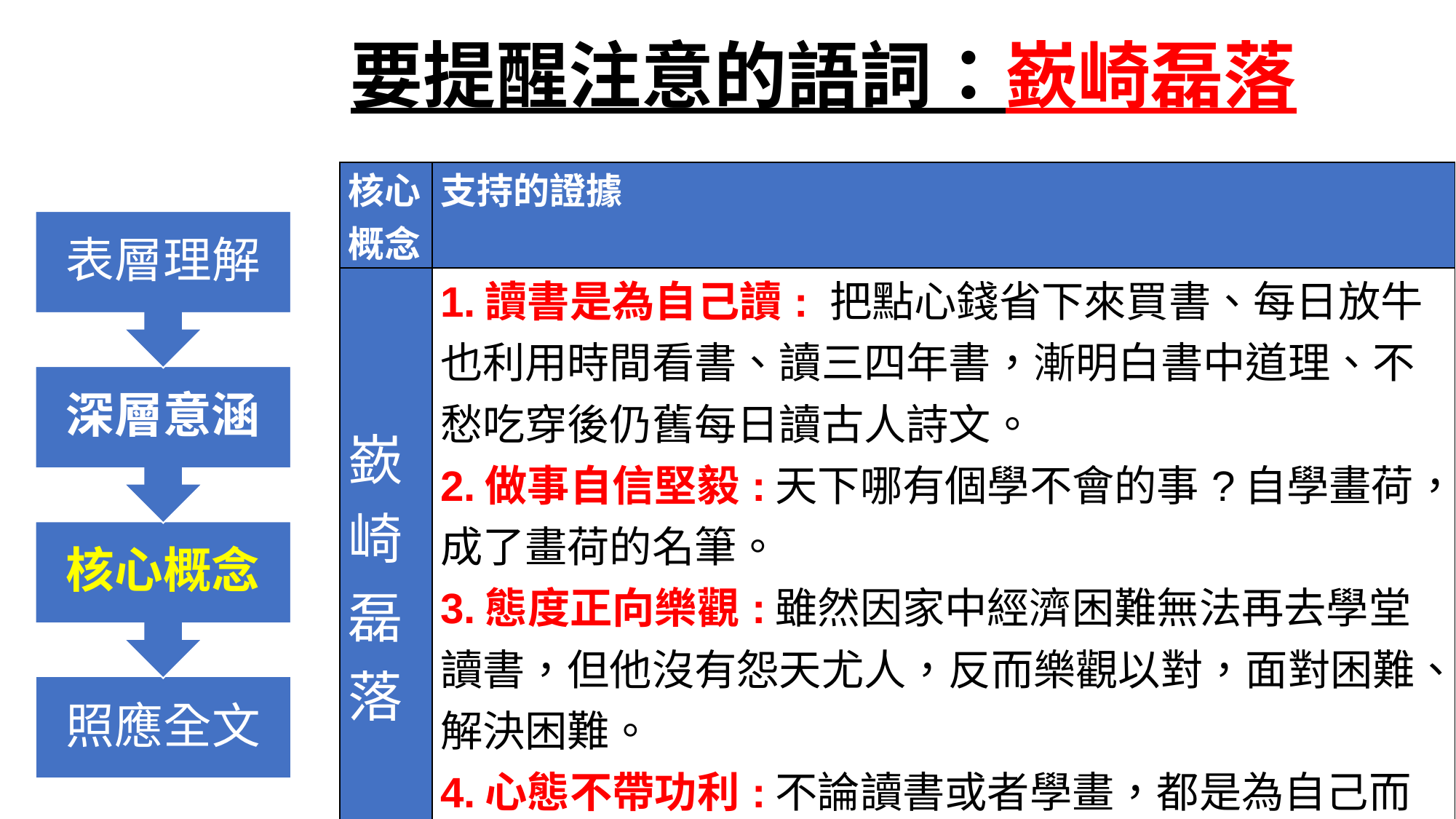

# 要提醒注意的語詞：嶔崎磊落
| 核心 概念 | 支持的證據 |
| --- | --- |
| 嶔崎 磊落 | 1.讀書是為自己讀: 把點心錢省下來買書、每日放牛也利用時間看書、讀三四年書，漸明白書中道理、不愁吃穿後仍舊每日讀古人詩文。 2.做事自信堅毅:天下哪有個學不會的事?自學畫荷，成了畫荷的名筆。 3.態度正向樂觀:雖然因家中經濟困難無法再去學堂讀書，但他沒有怨天尤人，反而樂觀以對，面對困難、解決困難。 4.心態不帶功利:不論讀書或者學畫，都是為自己而做。 |
照應全文
核心概念
深層意涵
表層理解